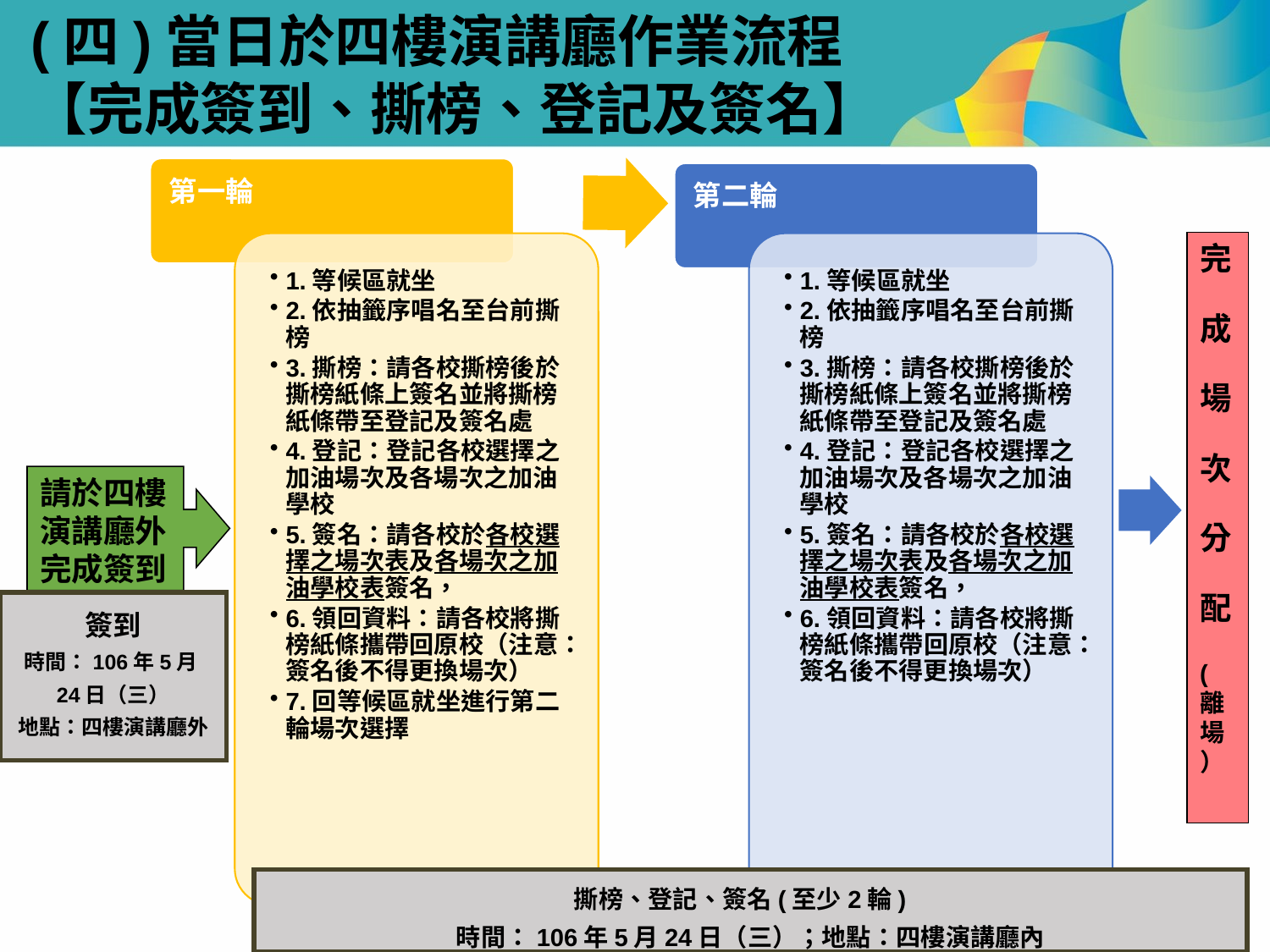

(四)當日於四樓演講廳作業流程
【完成簽到、撕榜、登記及簽名】
第一輪
1.等候區就坐
2.依抽籤序唱名至台前撕榜
3.撕榜：請各校撕榜後於撕榜紙條上簽名並將撕榜紙條帶至登記及簽名處
4.登記：登記各校選擇之加油場次及各場次之加油學校
5.簽名：請各校於各校選擇之場次表及各場次之加油學校表簽名，
6.領回資料：請各校將撕榜紙條攜帶回原校（注意：簽名後不得更換場次）
7.回等候區就坐進行第二輪場次選擇

第二輪
1.等候區就坐
2.依抽籤序唱名至台前撕榜
3.撕榜：請各校撕榜後於撕榜紙條上簽名並將撕榜紙條帶至登記及簽名處
4.登記：登記各校選擇之加油場次及各場次之加油學校
5.簽名：請各校於各校選擇之場次表及各場次之加油學校表簽名，
6.領回資料：請各校將撕榜紙條攜帶回原校（注意：簽名後不得更換場次）
完
成
場
次
分
配
(離場）
請於四樓演講廳外完成簽到

簽到
時間：106年5月24日（三）
地點：四樓演講廳外

撕榜、登記、簽名(至少2輪)
時間：106年5月24日（三）；地點：四樓演講廳內